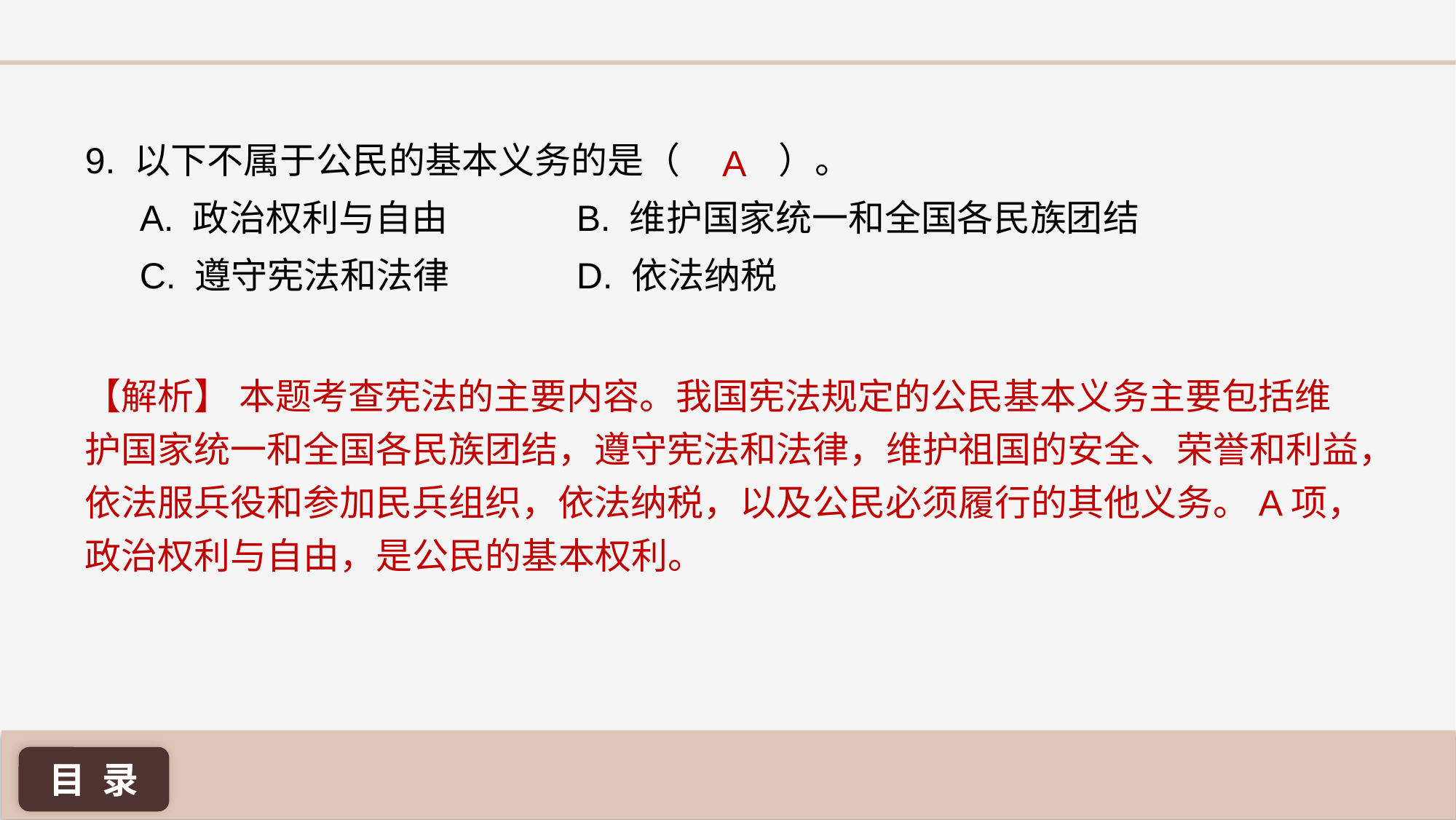

9. 以下不属于公民的基本义务的是（            ）。
A. 政治权利与自由 		B. 维护国家统一和全国各民族团结
C. 遵守宪法和法律 		D. 依法纳税
A
【解析】 本题考查宪法的主要内容。我国宪法规定的公民基本义务主要包括维护国家统一和全国各民族团结，遵守宪法和法律，维护祖国的安全、荣誉和利益，依法服兵役和参加民兵组织，依法纳税，以及公民必须履行的其他义务。A项，政治权利与自由，是公民的基本权利。